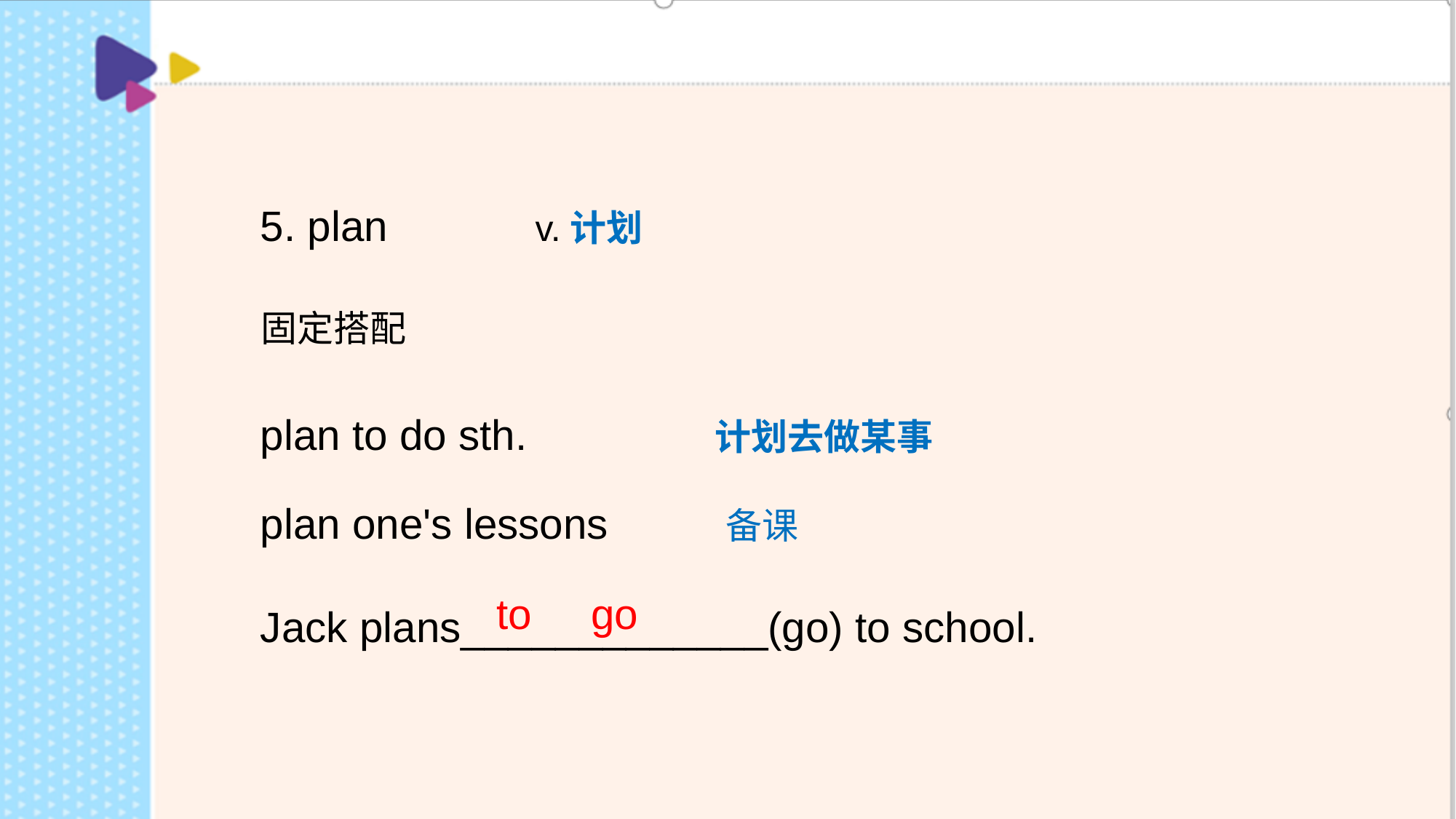

5. plan              v.计划
固定搭配
plan to do sth.               计划去做某事
plan one's lessons         备课
Jack plans_____________(go) to school.
to     go